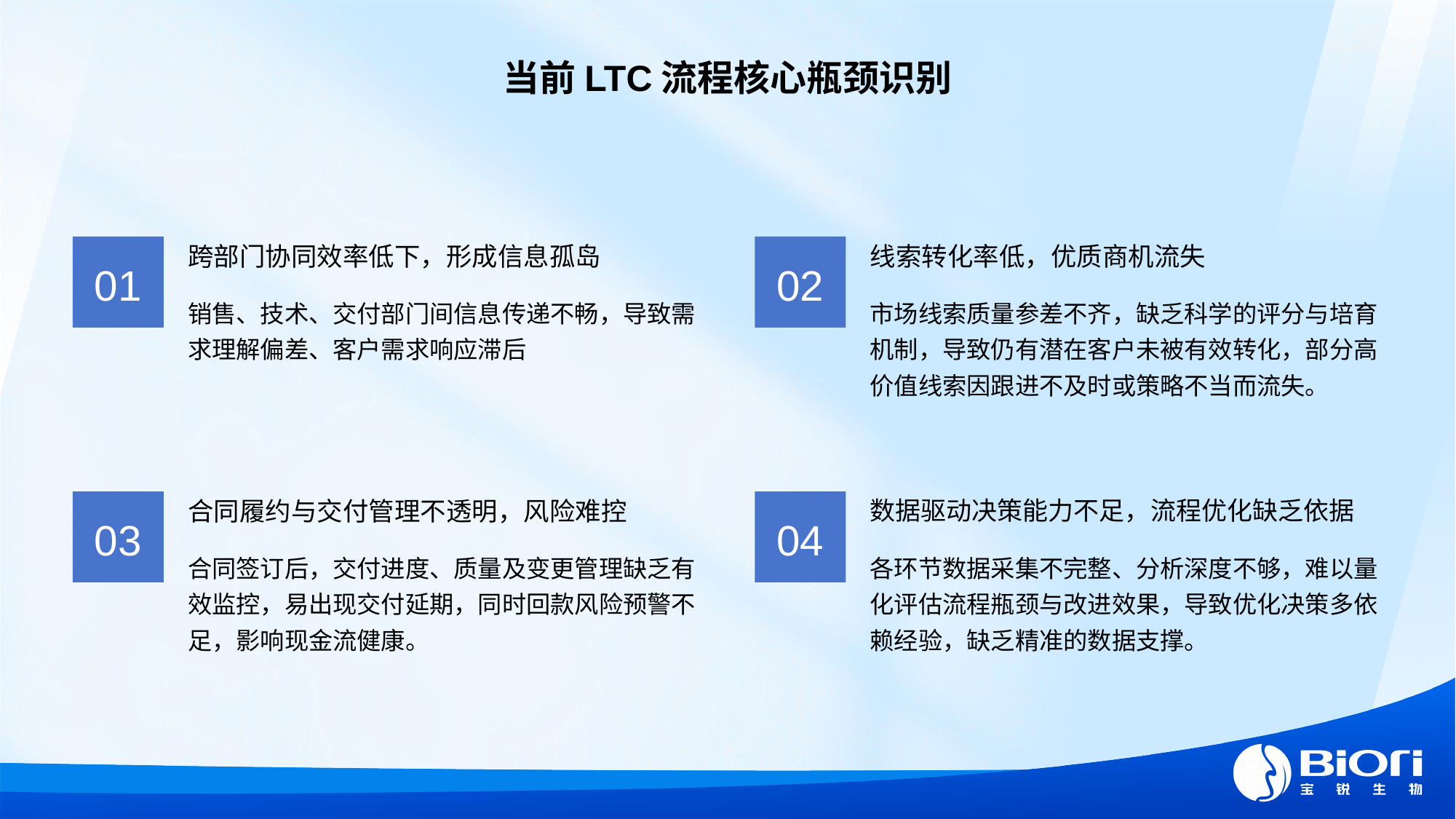

当前LTC流程核心瓶颈识别

跨部门协同效率低下，形成信息孤岛

线索转化率低，优质商机流失
01
02
销售、技术、交付部门间信息传递不畅，导致需求理解偏差、客户需求响应滞后
市场线索质量参差不齐，缺乏科学的评分与培育机制，导致仍有潜在客户未被有效转化，部分高价值线索因跟进不及时或策略不当而流失。

合同履约与交付管理不透明，风险难控

数据驱动决策能力不足，流程优化缺乏依据
03
04
合同签订后，交付进度、质量及变更管理缺乏有效监控，易出现交付延期，同时回款风险预警不足，影响现金流健康。
各环节数据采集不完整、分析深度不够，难以量化评估流程瓶颈与改进效果，导致优化决策多依赖经验，缺乏精准的数据支撑。